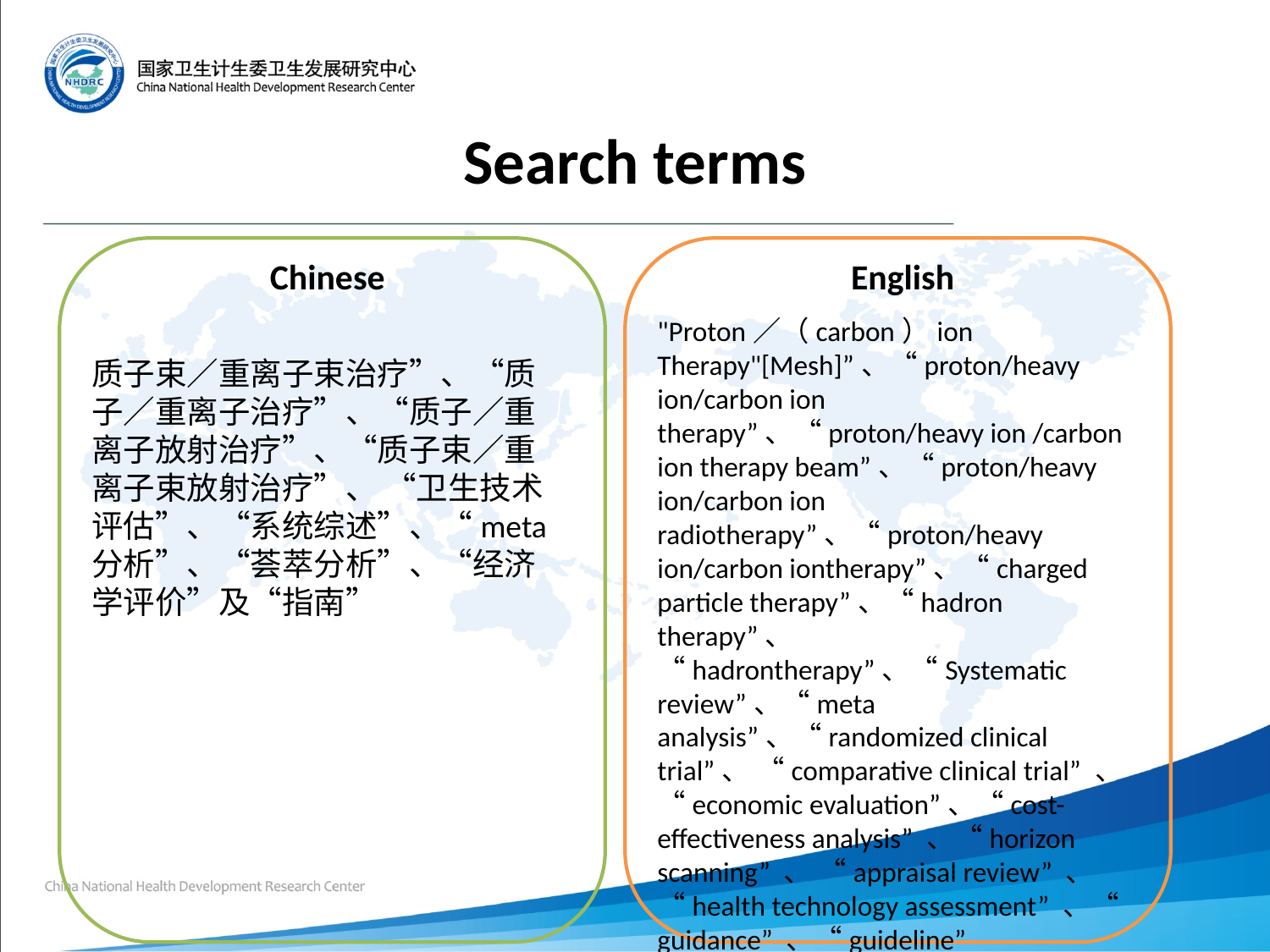

# Search terms

Chinese
English
"Proton／（carbon）ion Therapy"[Mesh]”、“proton/heavy ion/carbon ion therapy”、“proton/heavy ion /carbon ion therapy beam”、“proton/heavy ion/carbon ion radiotherapy”、“proton/heavy ion/carbon iontherapy”、“charged particle therapy”、“hadron therapy”、 “hadrontherapy”、“Systematic review”、“meta analysis”、“randomized clinical trial”、 “comparative clinical trial” 、 “economic evaluation”、“cost-effectiveness analysis” 、“horizon scanning” 、 “appraisal review” 、“health technology assessment” 、“ guidance” 、“guideline”
质子束／重离子束治疗”、“质子／重离子治疗”、“质子／重离子放射治疗”、“质子束／重离子束放射治疗”、 “卫生技术评估”、“系统综述”、“meta分析”、“荟萃分析”、“经济学评价”及“指南”